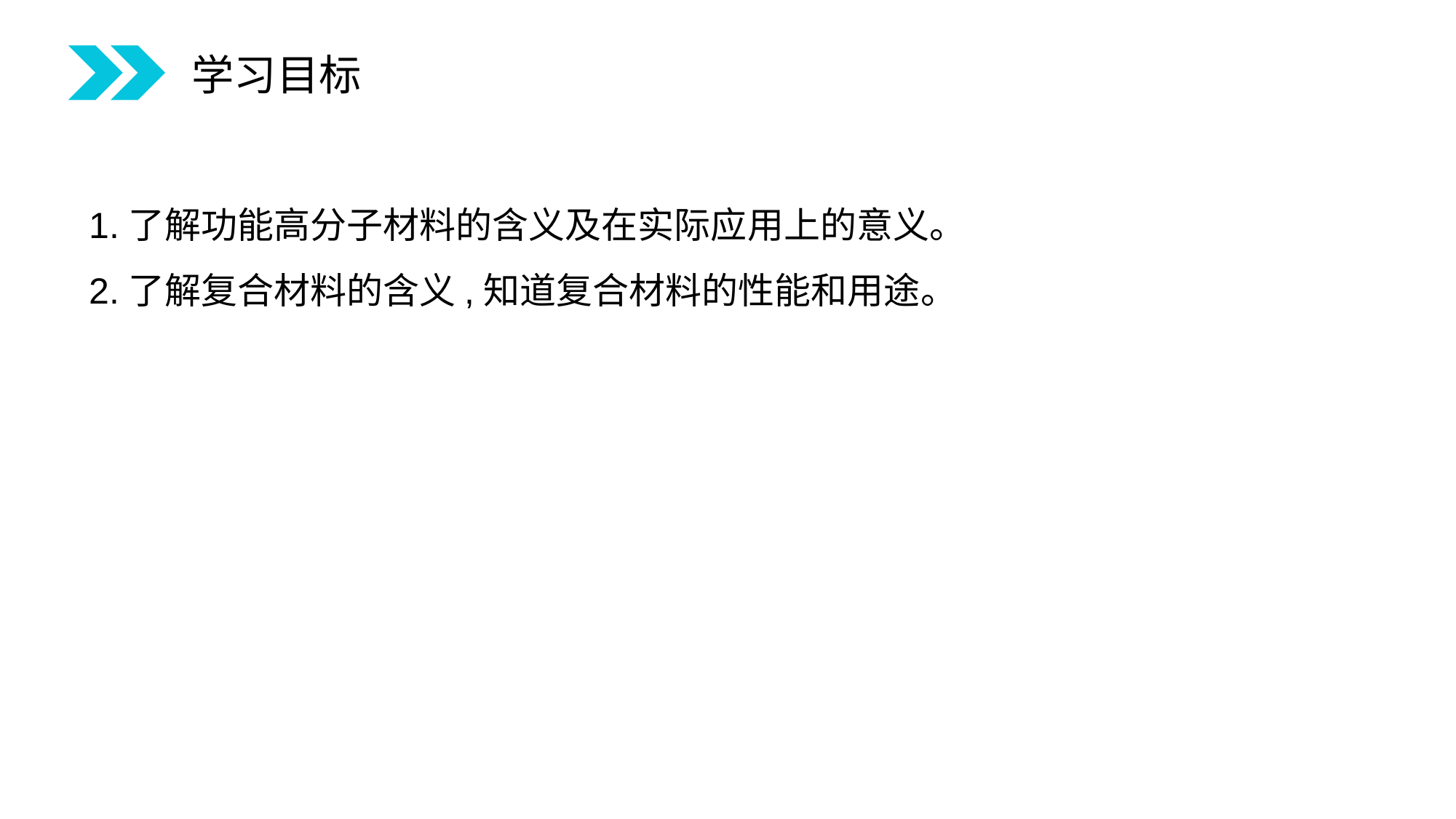

学习目标
1.了解功能高分子材料的含义及在实际应用上的意义。
2.了解复合材料的含义,知道复合材料的性能和用途。